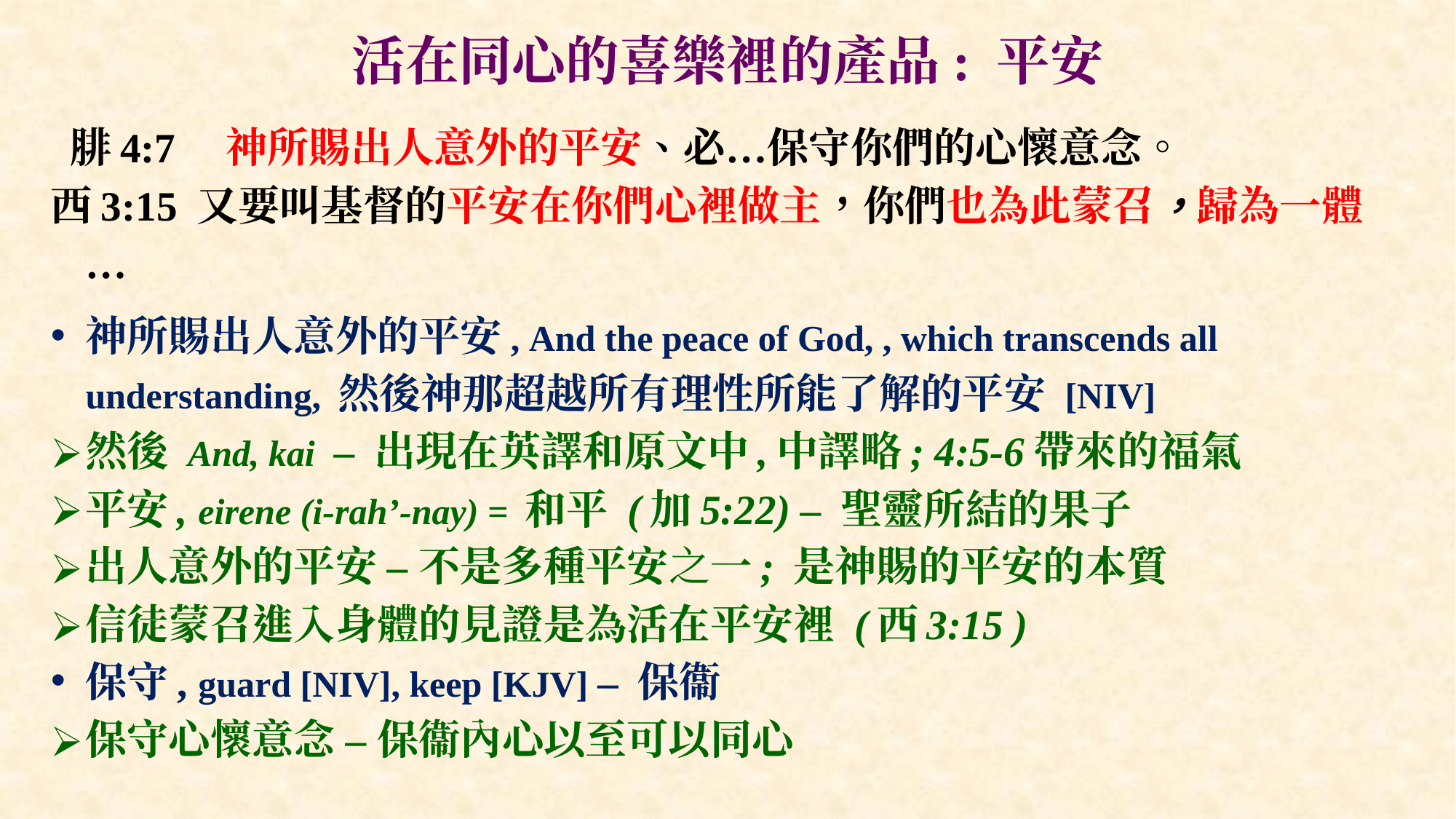

# 活在同心的喜樂裡的產品: 平安
 腓4:7　神所賜出人意外的平安、必…保守你們的心懷意念。
西3:15 又要叫基督的平安在你們心裡做主，你們也為此蒙召，歸為一體…
神所賜出人意外的平安, And the peace of God, , which transcends all understanding, 然後神那超越所有理性所能了解的平安 [NIV]
然後 And, kai  – 出現在英譯和原文中,中譯略; 4:5-6帶來的福氣
平安, eirene (i-rah’-nay) = 和平 (加5:22) – 聖靈所結的果子
出人意外的平安 – 不是多種平安之一; 是神賜的平安的本質
信徒蒙召進入身體的見證是為活在平安裡 (西3:15 )
保守, guard [NIV], keep [KJV] – 保衞
保守心懷意念 – 保衞內心以至可以同心